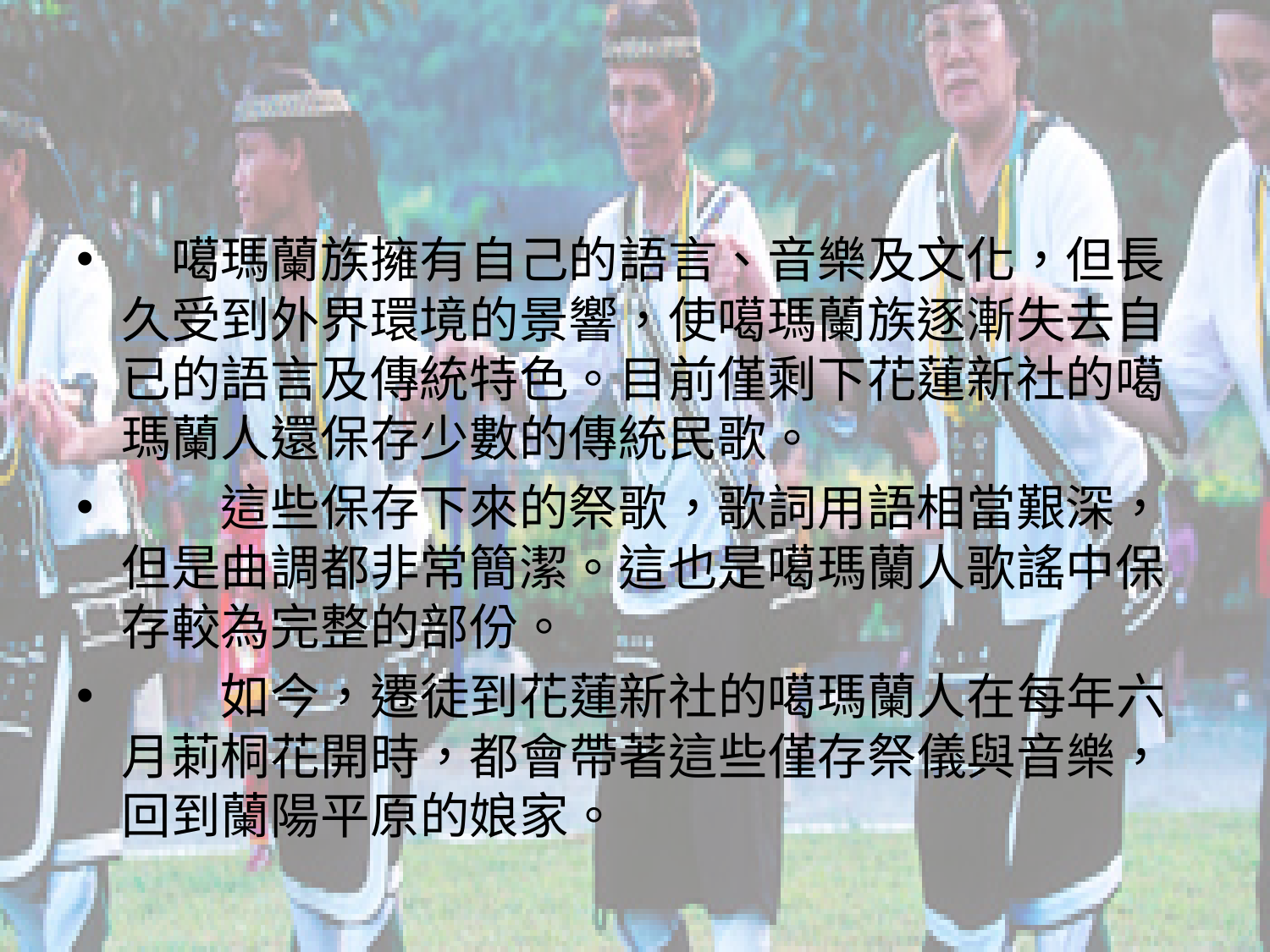

#
　噶瑪蘭族擁有自己的語言、音樂及文化，但長久受到外界環境的景響，使噶瑪蘭族逐漸失去自已的語言及傳統特色。目前僅剩下花蓮新社的噶瑪蘭人還保存少數的傳統民歌。
　　這些保存下來的祭歌，歌詞用語相當艱深，但是曲調都非常簡潔。這也是噶瑪蘭人歌謠中保存較為完整的部份。
　　如今，遷徒到花蓮新社的噶瑪蘭人在每年六月莿桐花開時，都會帶著這些僅存祭儀與音樂，回到蘭陽平原的娘家。